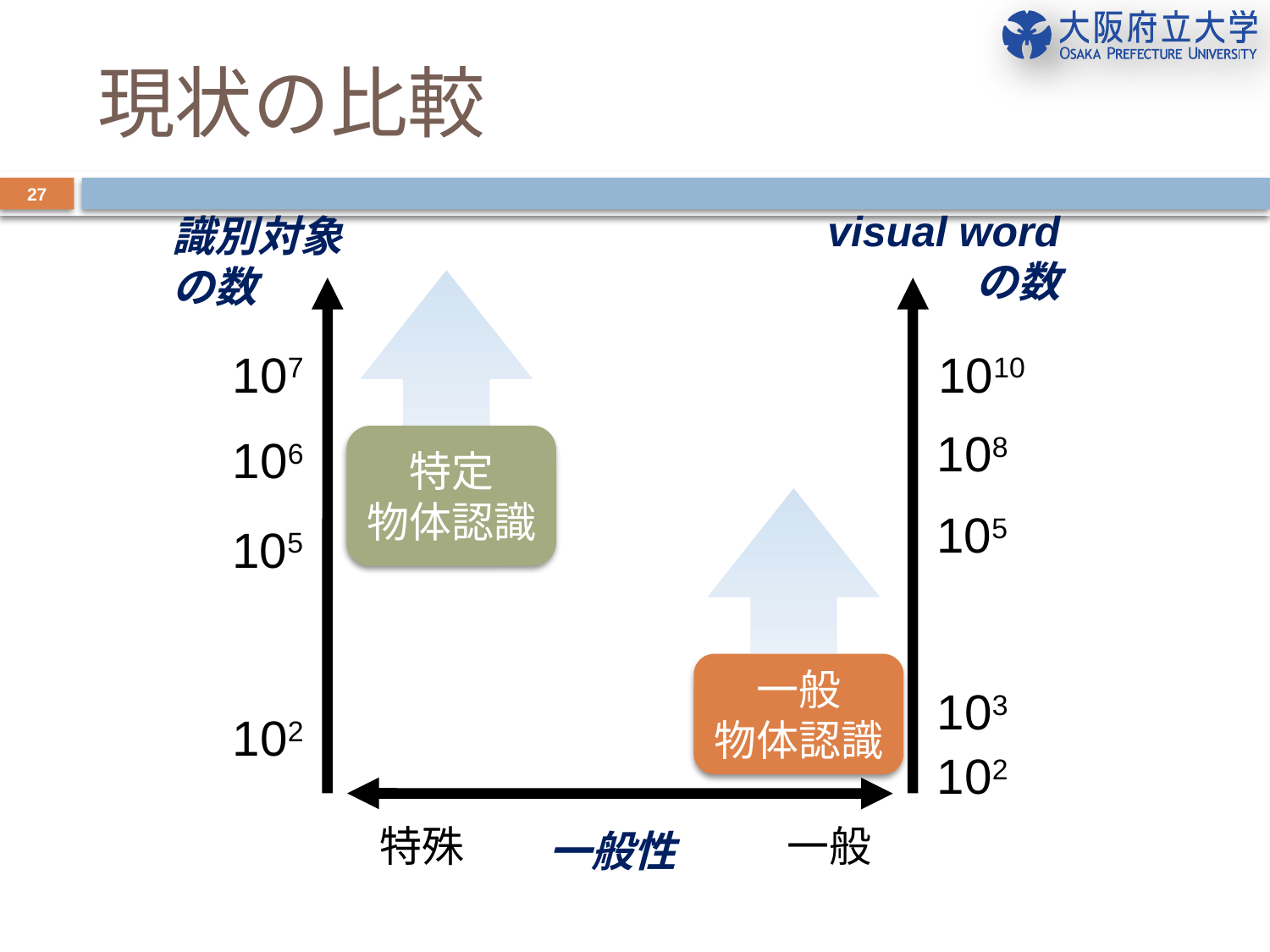

# 現状の比較
27
visual word
の数
識別対象
の数

107
1010
108
106
特定
物体認識

105
105
一般
物体認識
103
102
102
特殊
一般
一般性